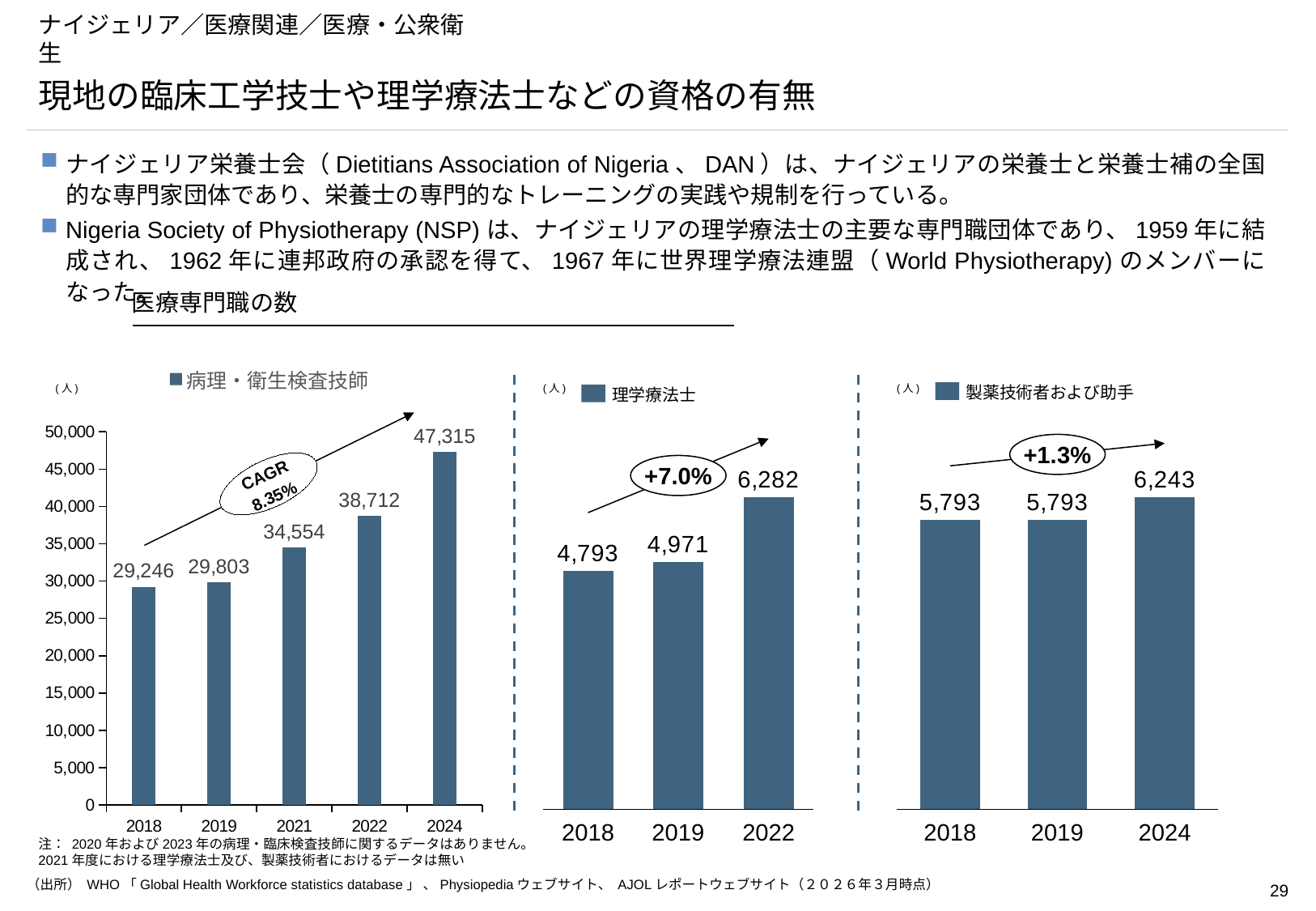

# ナイジェリア／医療関連／医療・公衆衛生
現地の臨床工学技士や理学療法士などの資格の有無
ナイジェリア栄養士会（Dietitians Association of Nigeria、DAN）は、ナイジェリアの栄養士と栄養士補の全国的な専門家団体であり、栄養士の専門的なトレーニングの実践や規制を行っている。
Nigeria Society of Physiotherapy (NSP)は、ナイジェリアの理学療法士の主要な専門職団体であり、1959年に結成され、1962年に連邦政府の承認を得て、1967年に世界理学療法連盟（World Physiotherapy)のメンバーになった。
医療専門職の数

### Chart

| Category | 病理・衛生検査技師 |
|---|---|
| 2018 | 29246.0 |
| 2019 | 29803.0 |
| 2021 | 34554.0 |
| 2022 | 38712.0 |
| 2024 | 47315.0 |
(人)
(人)
(人)
製薬技術者および助手

理学療法士

+1.3%

### Chart

| Category |  |
|---|---|

### Chart

| Category |  |
|---|---|
+7.0%
CAGR 8.35%
2019
2022
2018
2019
2024
2018
注： 2020年および2023年の病理・臨床検査技師に関するデータはありません。
2021年度における理学療法士及び、製薬技術者におけるデータは無い
（出所） WHO「Global Health Workforce statistics database」 、Physiopediaウェブサイト、 AJOLレポートウェブサイト（２０２６年３月時点）